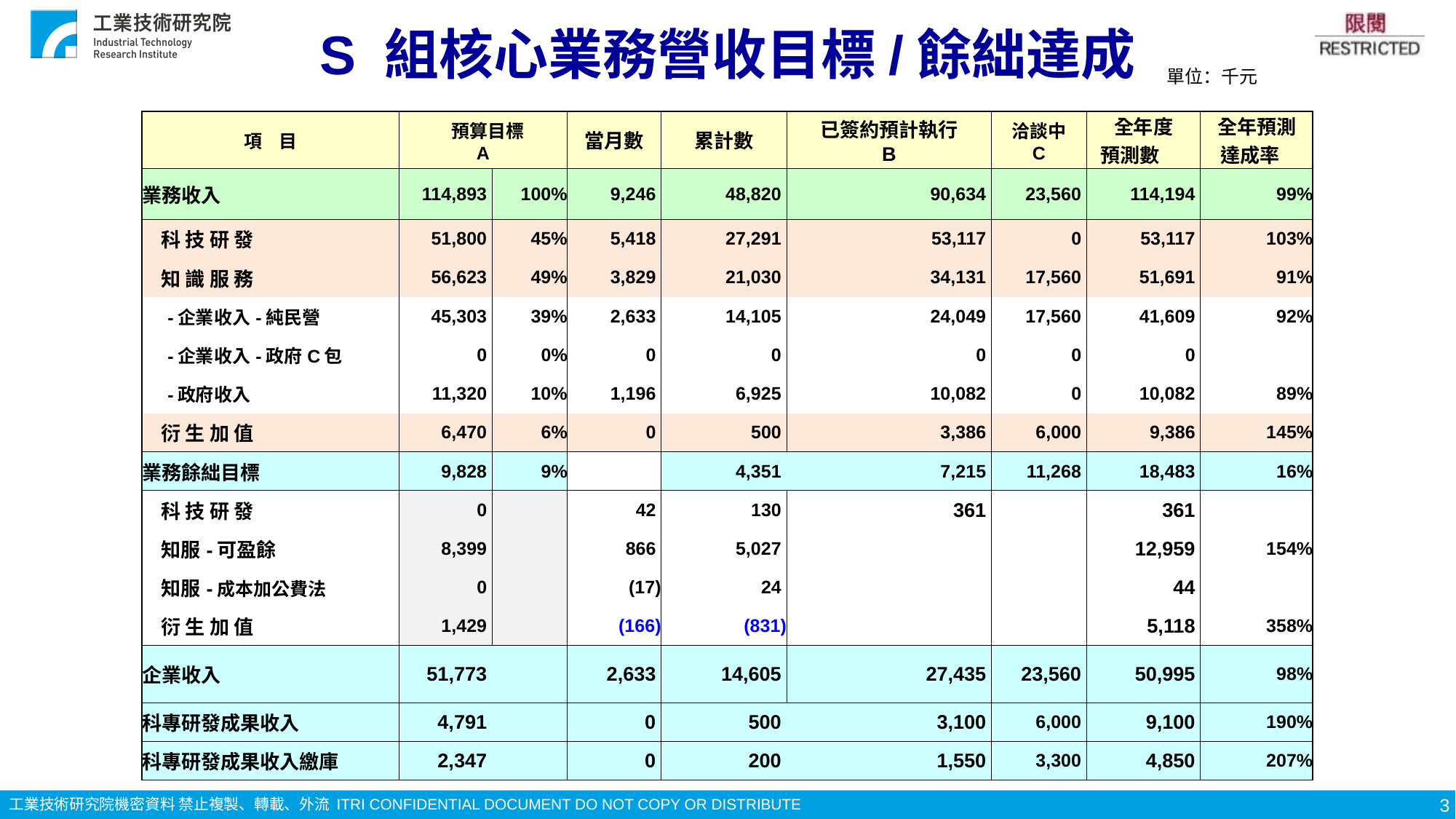

S 組核心業務營收目標/餘絀達成
單位：千元
| 項 目 | 預算目標 A |  | 當月數 | 累計數 | 已簽約預計執行 B | 洽談中 C | 全年度 預測數 | 全年預測 達成率 |
| --- | --- | --- | --- | --- | --- | --- | --- | --- |
| 業務收入 | 114,893 | 100% | 9,246 | 48,820 | 90,634 | 23,560 | 114,194 | 99% |
| 科 技 研 發 | 51,800 | 45% | 5,418 | 27,291 | 53,117 | 0 | 53,117 | 103% |
| 知 識 服 務 | 56,623 | 49% | 3,829 | 21,030 | 34,131 | 17,560 | 51,691 | 91% |
| -企業收入-純民營 | 45,303 | 39% | 2,633 | 14,105 | 24,049 | 17,560 | 41,609 | 92% |
| -企業收入-政府C包 | 0 | 0% | 0 | 0 | 0 | 0 | 0 |  |
| -政府收入 | 11,320 | 10% | 1,196 | 6,925 | 10,082 | 0 | 10,082 | 89% |
| 衍 生 加 值 | 6,470 | 6% | 0 | 500 | 3,386 | 6,000 | 9,386 | 145% |
| 業務餘絀目標 | 9,828 | 9% |  | 4,351 | 7,215 | 11,268 | 18,483 | 16% |
| 科 技 研 發 | 0 |  | 42 | 130 | 361 |  | 361 |  |
| 知服-可盈餘 | 8,399 |  | 866 | 5,027 |  |  | 12,959 | 154% |
| 知服-成本加公費法 | 0 |  | (17) | 24 |  |  | 44 |  |
| 衍 生 加 值 | 1,429 |  | (166) | (831) |  |  | 5,118 | 358% |
| 企業收入 | 51,773 |  | 2,633 | 14,605 | 27,435 | 23,560 | 50,995 | 98% |
| 科專研發成果收入 | 4,791 |  | 0 | 500 | 3,100 | 6,000 | 9,100 | 190% |
| 科專研發成果收入繳庫 | 2,347 |  | 0 | 200 | 1,550 | 3,300 | 4,850 | 207% |
3